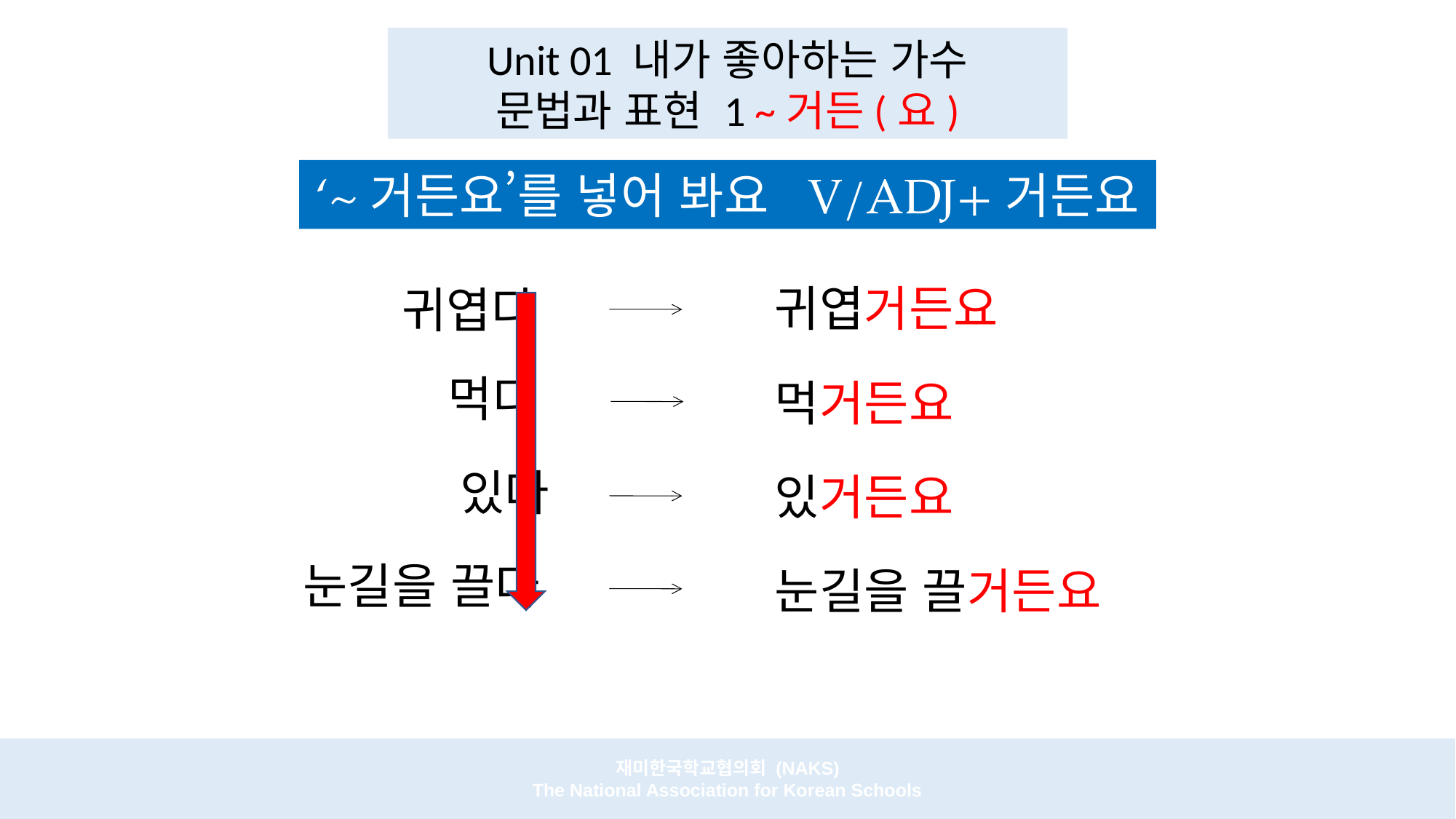

Unit 01 내가 좋아하는 가수
문법과 표현 1 ~거든(요)
‘~거든요’를 넣어 봐요  V/ADJ+거든요
귀엽거든요
귀엽다

먹다
먹거든요
     있다
있거든요
눈길을 끌다
눈길을 끌거든요
재미한국학교협의회 (NAKS)
The National Association for Korean Schools